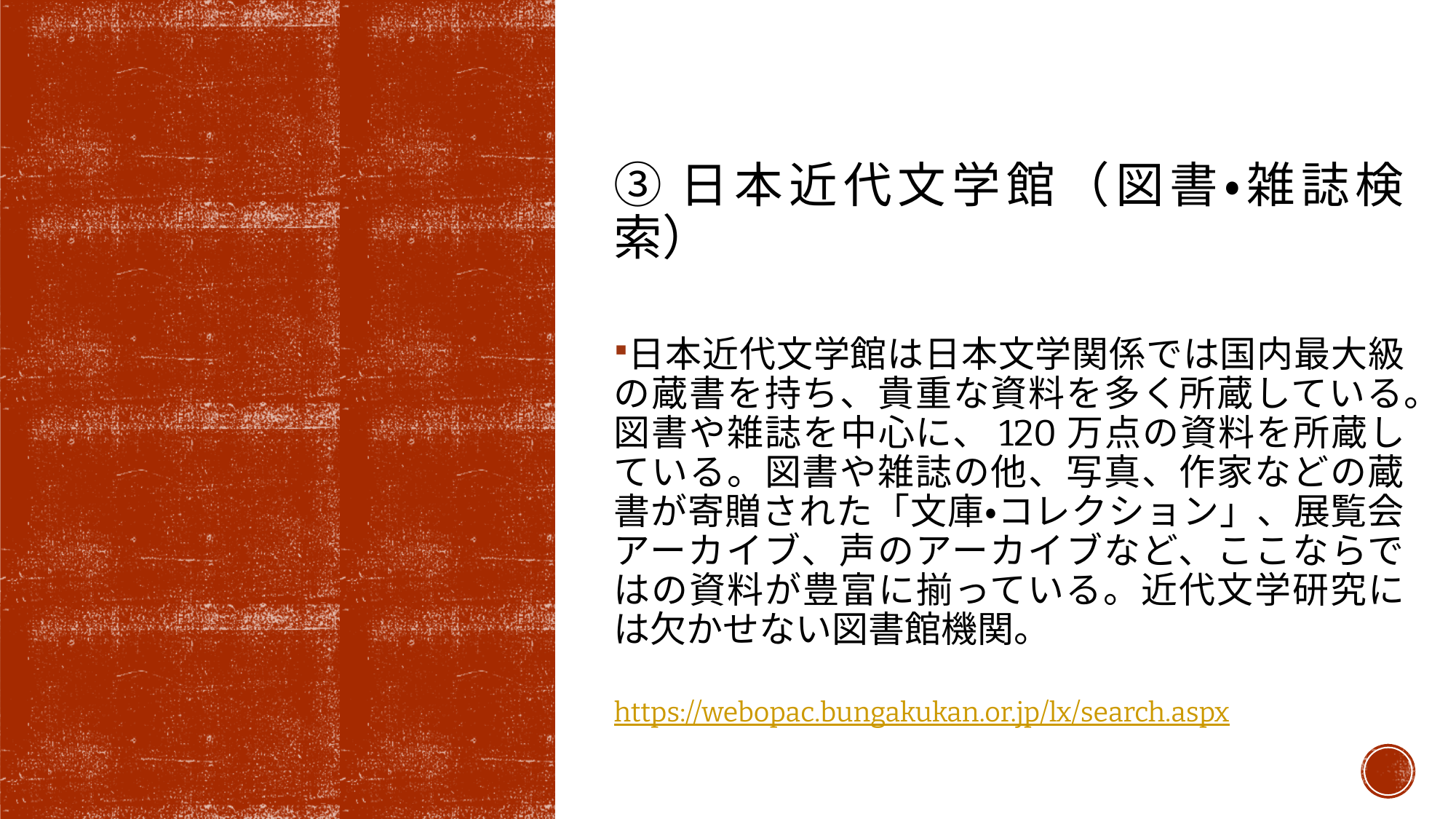

③日本近代文学館（図書・雑誌検索）

日本近代文学館は日本文学関係では国内最大級の蔵書を持ち、貴重な資料を多く所蔵している。図書や雑誌を中心に、120万点の資料を所蔵している。図書や雑誌の他、写真、作家などの蔵書が寄贈された「文庫・コレクション」、展覧会アーカイブ、声のアーカイブなど、ここならではの資料が豊富に揃っている。近代文学研究には欠かせない図書館機関。

https://webopac.bungakukan.or.jp/lx/search.aspx

5